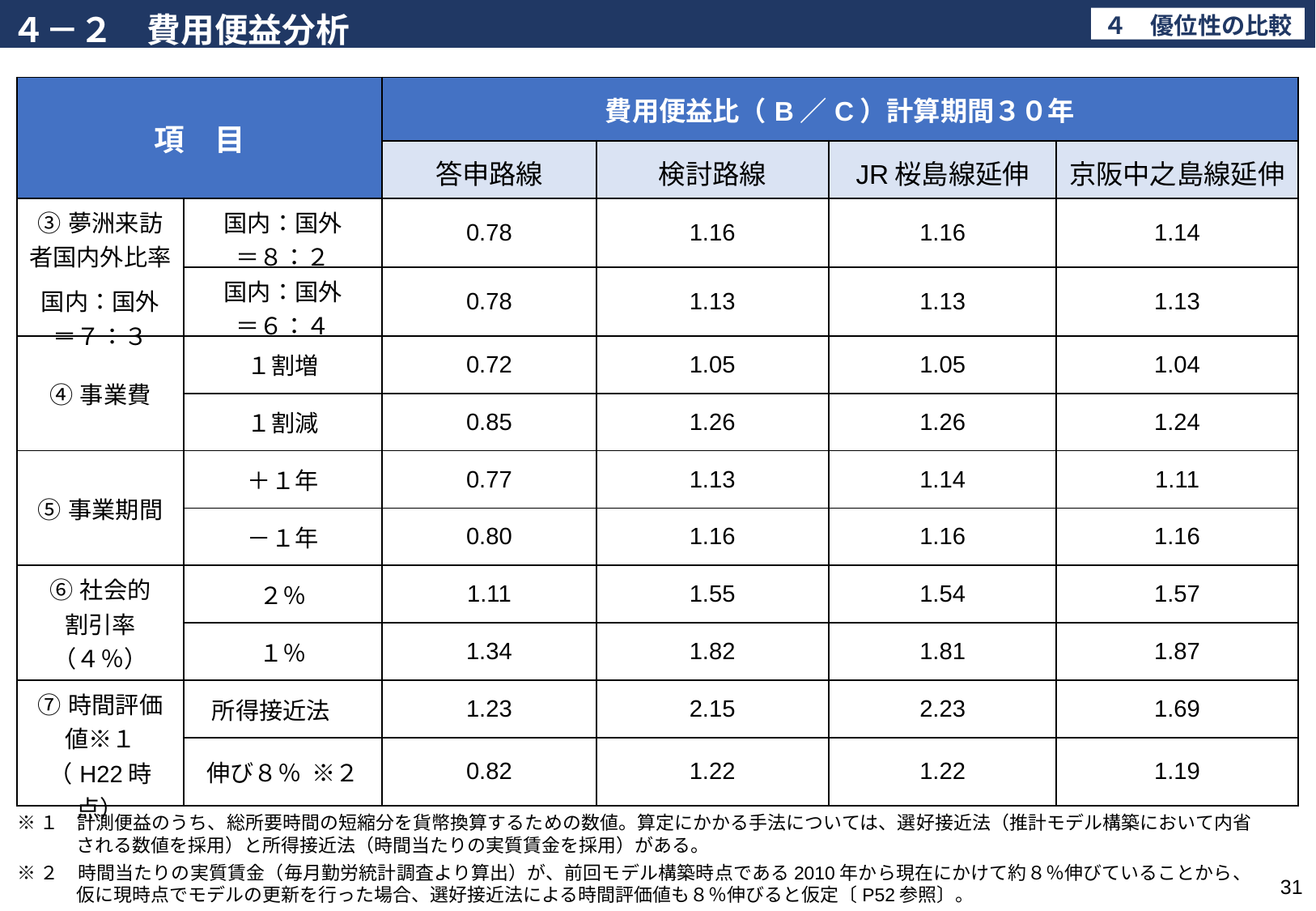

４－２　費用便益分析
４　優位性の比較
| 項　目 |  | 費用便益比（B／C）計算期間３０年 |  |  |  |
| --- | --- | --- | --- | --- | --- |
|  |  | 答申路線 | 検討路線 | JR桜島線延伸 | 京阪中之島線延伸 |
| ③夢洲来訪者国内外比率 国内：国外 ＝７：３ | 国内：国外 ＝８：２ | 0.78 | 1.16 | 1.16 | 1.14 |
|  | 国内：国外 ＝６：４ | 0.78 | 1.13 | 1.13 | 1.13 |
| ④事業費 | １割増 | 0.72 | 1.05 | 1.05 | 1.04 |
|  | １割減 | 0.85 | 1.26 | 1.26 | 1.24 |
| ⑤事業期間 | ＋１年 | 0.77 | 1.13 | 1.14 | 1.11 |
|  | －１年 | 0.80 | 1.16 | 1.16 | 1.16 |
| ⑥社会的 割引率 （４％） | ２％ | 1.11 | 1.55 | 1.54 | 1.57 |
|  | １％ | 1.34 | 1.82 | 1.81 | 1.87 |
| ⑦時間評価値※１ （H22時点） | 所得接近法 | 1.23 | 2.15 | 2.23 | 1.69 |
|  | 伸び８％ ※２ | 0.82 | 1.22 | 1.22 | 1.19 |
※１　計測便益のうち、総所要時間の短縮分を貨幣換算するための数値。算定にかかる手法については、選好接近法（推計モデル構築において内省される数値を採用）と所得接近法（時間当たりの実質賃金を採用）がある。
※２　時間当たりの実質賃金（毎月勤労統計調査より算出）が、前回モデル構築時点である2010年から現在にかけて約８％伸びていることから、仮に現時点でモデルの更新を行った場合、選好接近法による時間評価値も８％伸びると仮定〔P52参照〕。
31